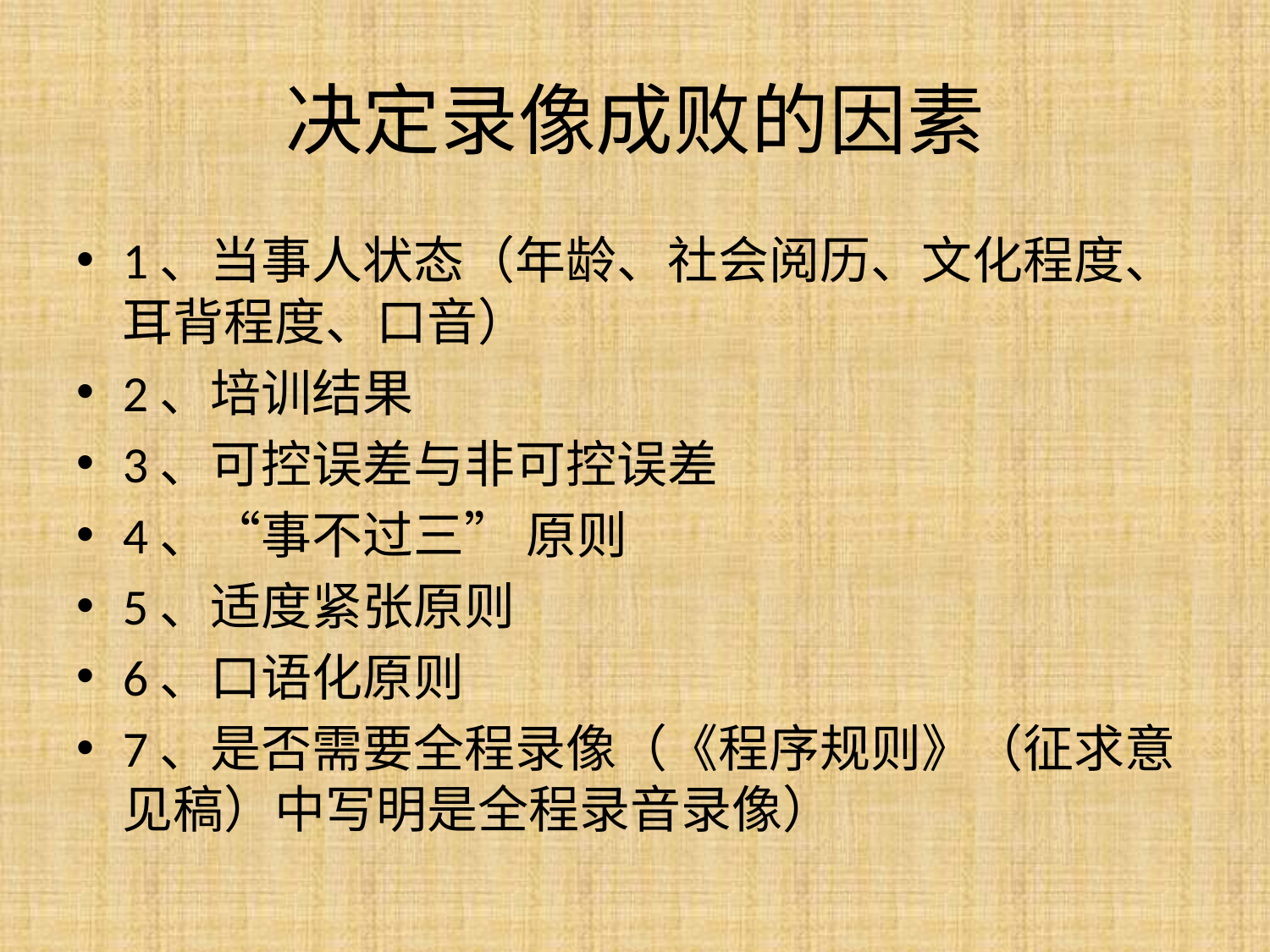

# 决定录像成败的因素
1、当事人状态（年龄、社会阅历、文化程度、耳背程度、口音）
2、培训结果
3、可控误差与非可控误差
4、“事不过三” 原则
5、适度紧张原则
6、口语化原则
7、是否需要全程录像（《程序规则》（征求意见稿）中写明是全程录音录像）